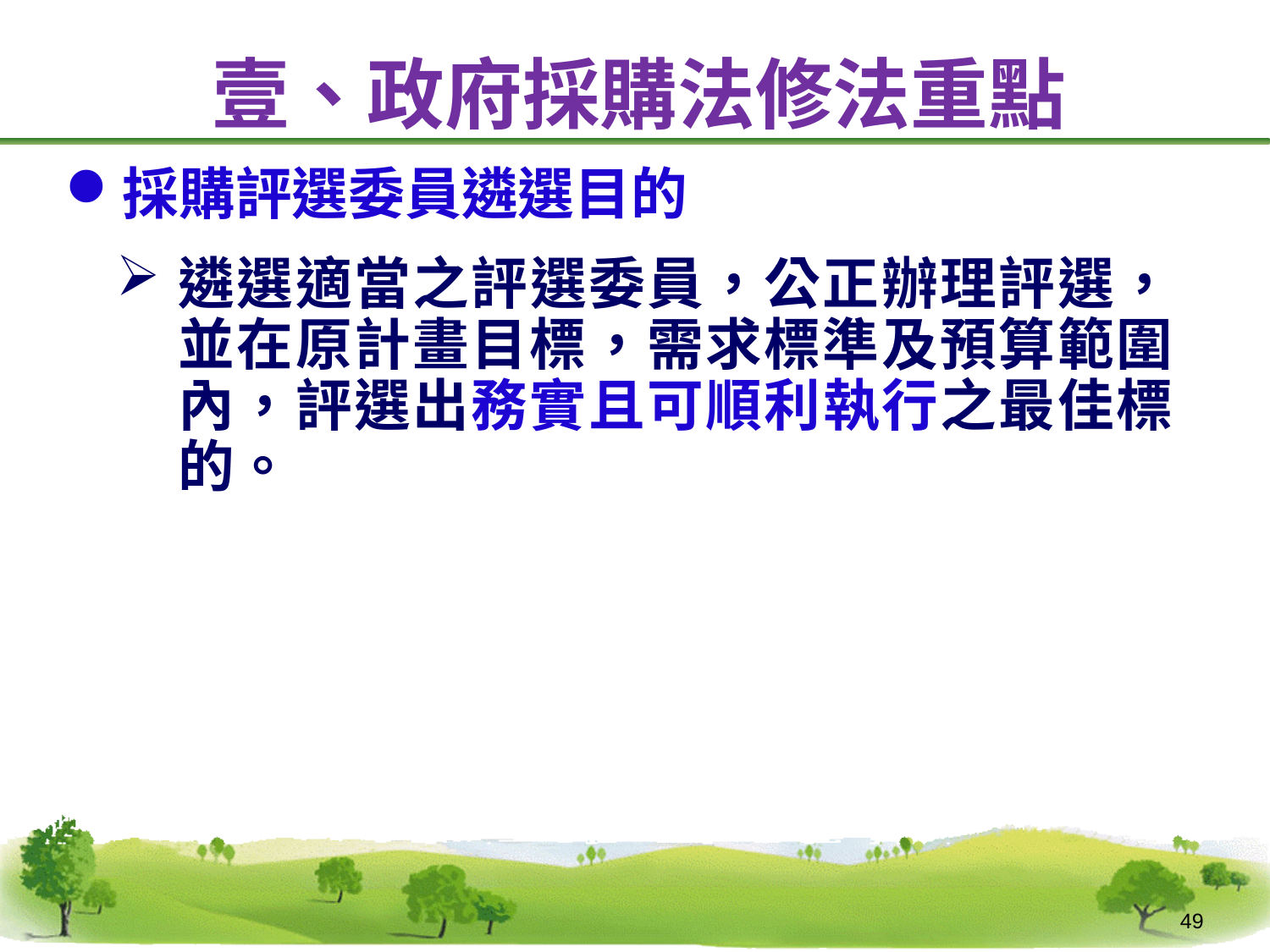

# 壹、政府採購法修法重點
採購評選委員遴選目的
遴選適當之評選委員，公正辦理評選，並在原計畫目標，需求標準及預算範圍內，評選出務實且可順利執行之最佳標的。

49